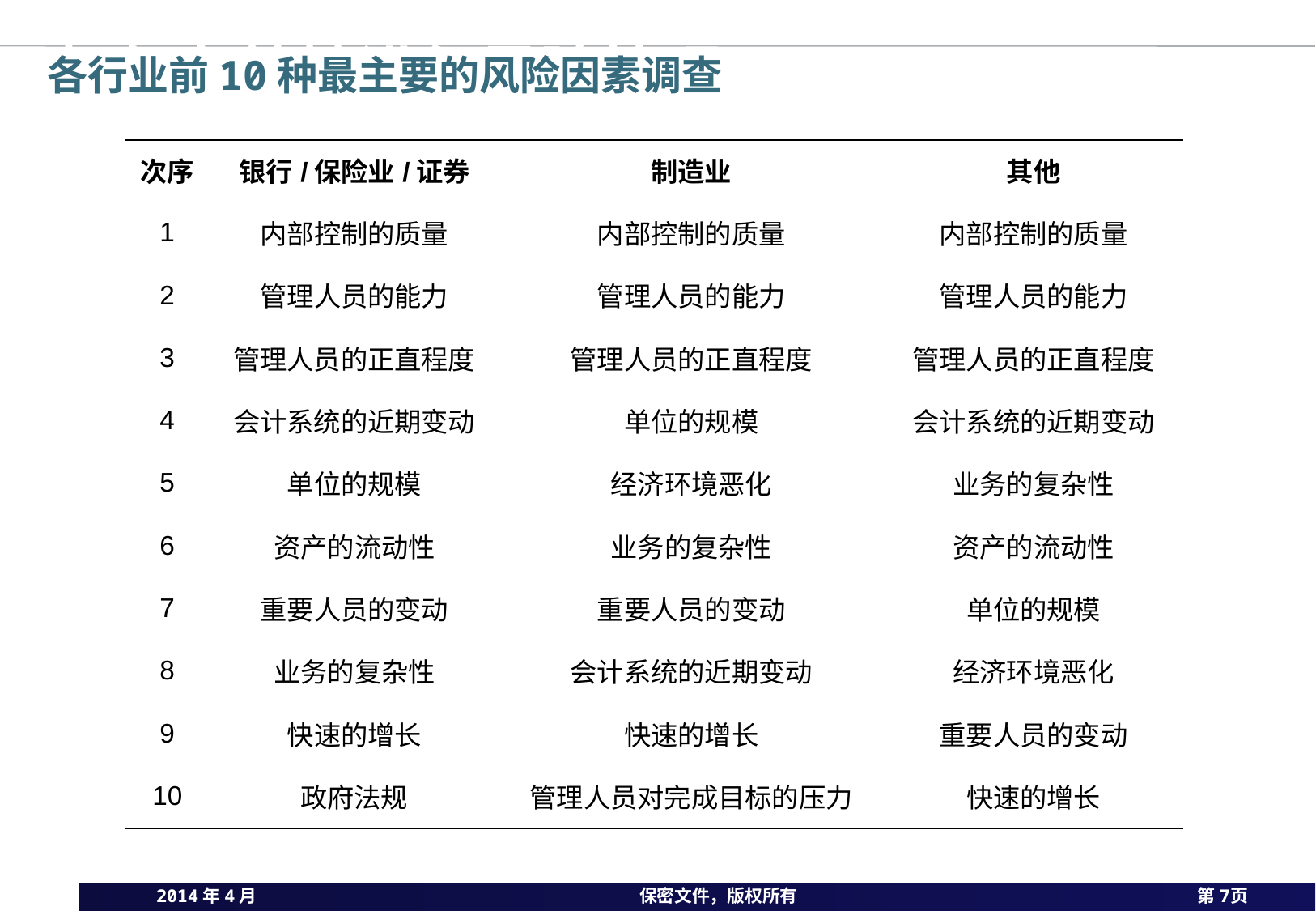

如何有效地进行风险管理
  各行业前10种最主要的风险因素调查
| 次序 | 银行/保险业/证券 | 制造业 | 其他 |
| --- | --- | --- | --- |
| 1 | 内部控制的质量 | 内部控制的质量 | 内部控制的质量 |
| 2 | 管理人员的能力 | 管理人员的能力 | 管理人员的能力 |
| 3 | 管理人员的正直程度 | 管理人员的正直程度 | 管理人员的正直程度 |
| 4 | 会计系统的近期变动 | 单位的规模 | 会计系统的近期变动 |
| 5 | 单位的规模 | 经济环境恶化 | 业务的复杂性 |
| 6 | 资产的流动性 | 业务的复杂性 | 资产的流动性 |
| 7 | 重要人员的变动 | 重要人员的变动 | 单位的规模 |
| 8 | 业务的复杂性 | 会计系统的近期变动 | 经济环境恶化 |
| 9 | 快速的增长 | 快速的增长 | 重要人员的变动 |
| 10 | 政府法规 | 管理人员对完成目标的压力 | 快速的增长 |